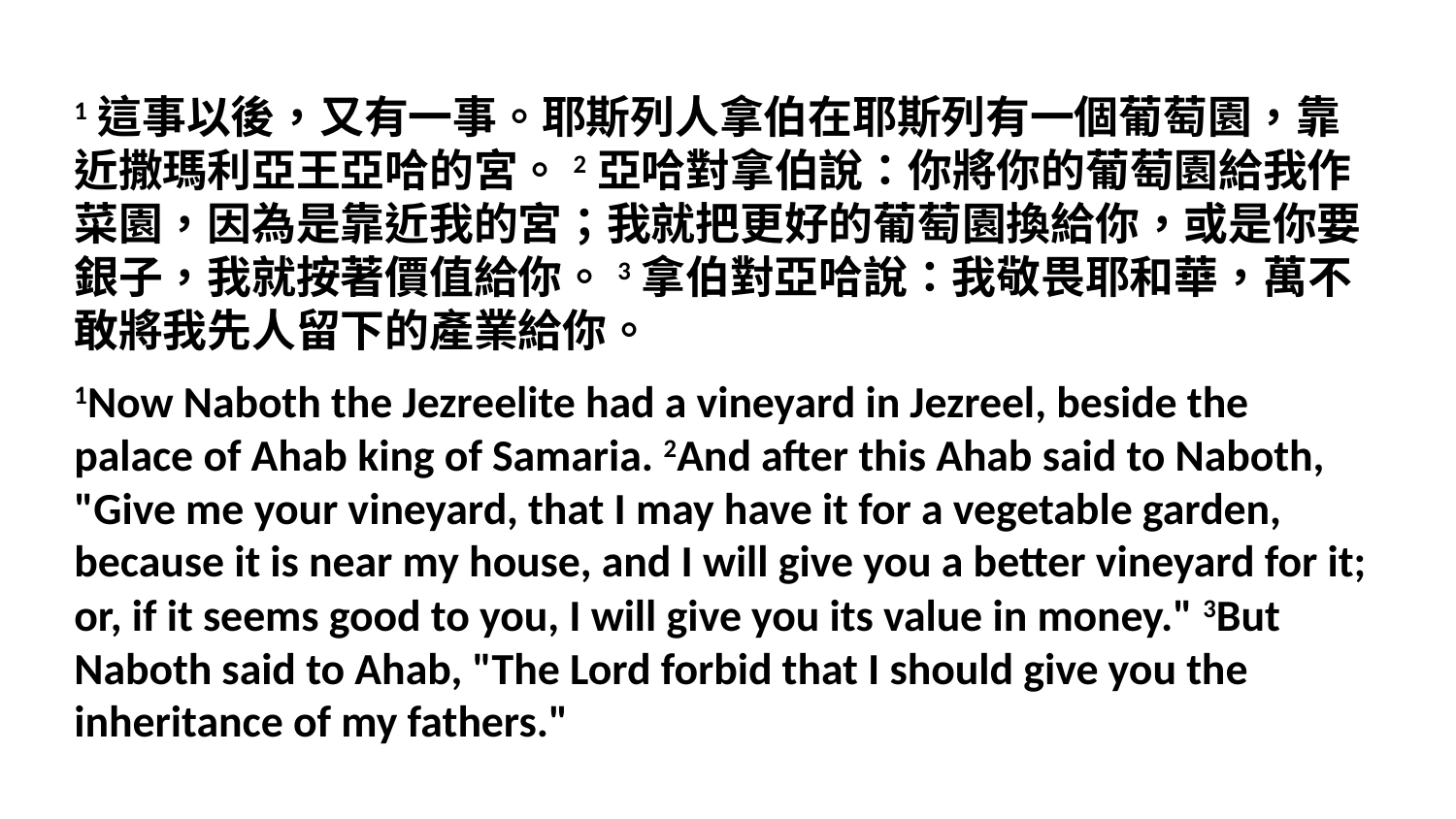

1這事以後，又有一事。耶斯列人拿伯在耶斯列有一個葡萄園，靠近撒瑪利亞王亞哈的宮。2亞哈對拿伯說：你將你的葡萄園給我作菜園，因為是靠近我的宮；我就把更好的葡萄園換給你，或是你要銀子，我就按著價值給你。3拿伯對亞哈說：我敬畏耶和華，萬不敢將我先人留下的產業給你。
1Now Naboth the Jezreelite had a vineyard in Jezreel, beside the palace of Ahab king of Samaria. 2And after this Ahab said to Naboth, "Give me your vineyard, that I may have it for a vegetable garden, because it is near my house, and I will give you a better vineyard for it; or, if it seems good to you, I will give you its value in money." 3But Naboth said to Ahab, "The Lord forbid that I should give you the inheritance of my fathers."